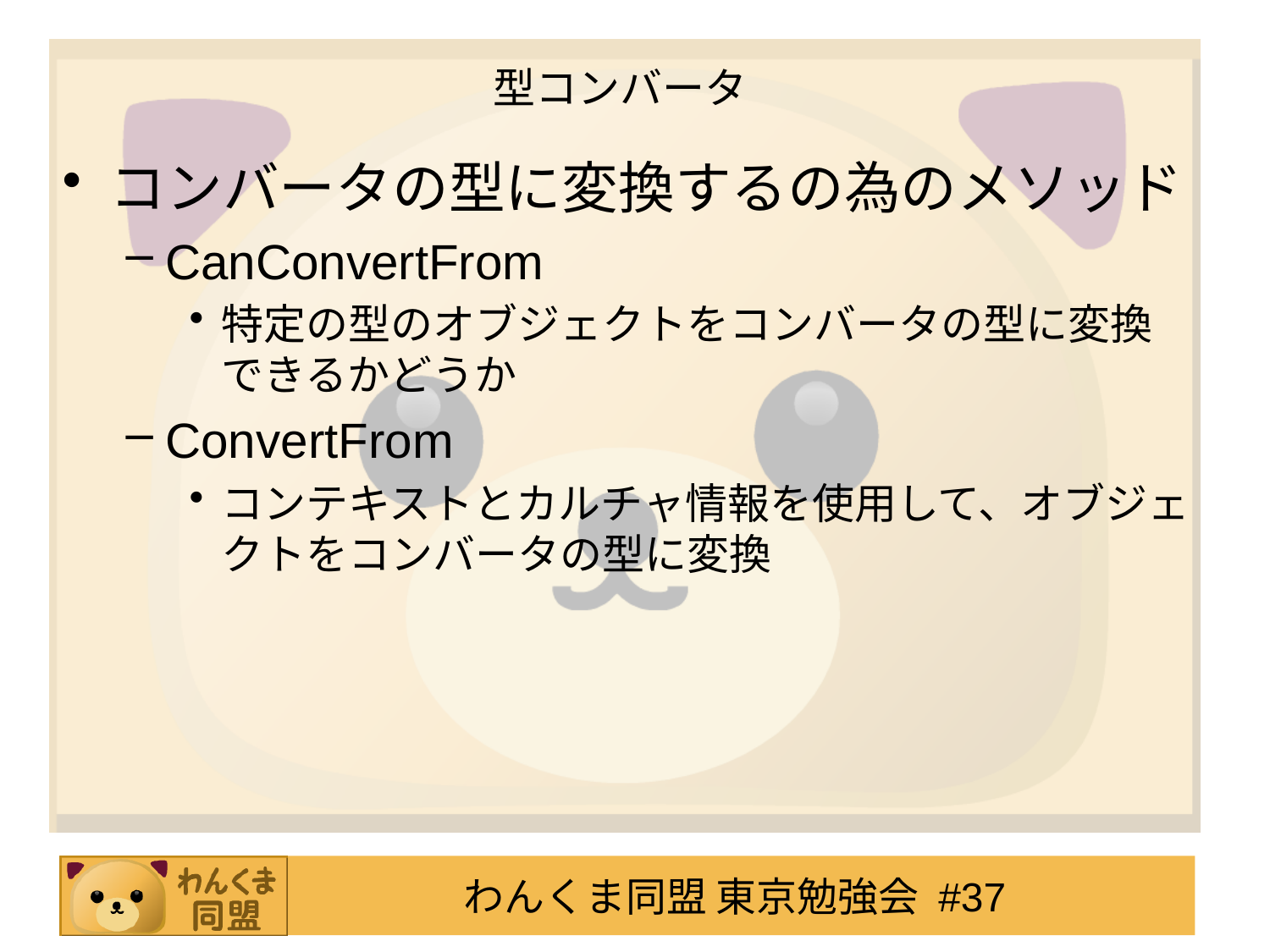

# 型コンバータ
コンバータの型に変換するの為のメソッド
CanConvertFrom
特定の型のオブジェクトをコンバータの型に変換できるかどうか
ConvertFrom
コンテキストとカルチャ情報を使用して、オブジェクトをコンバータの型に変換